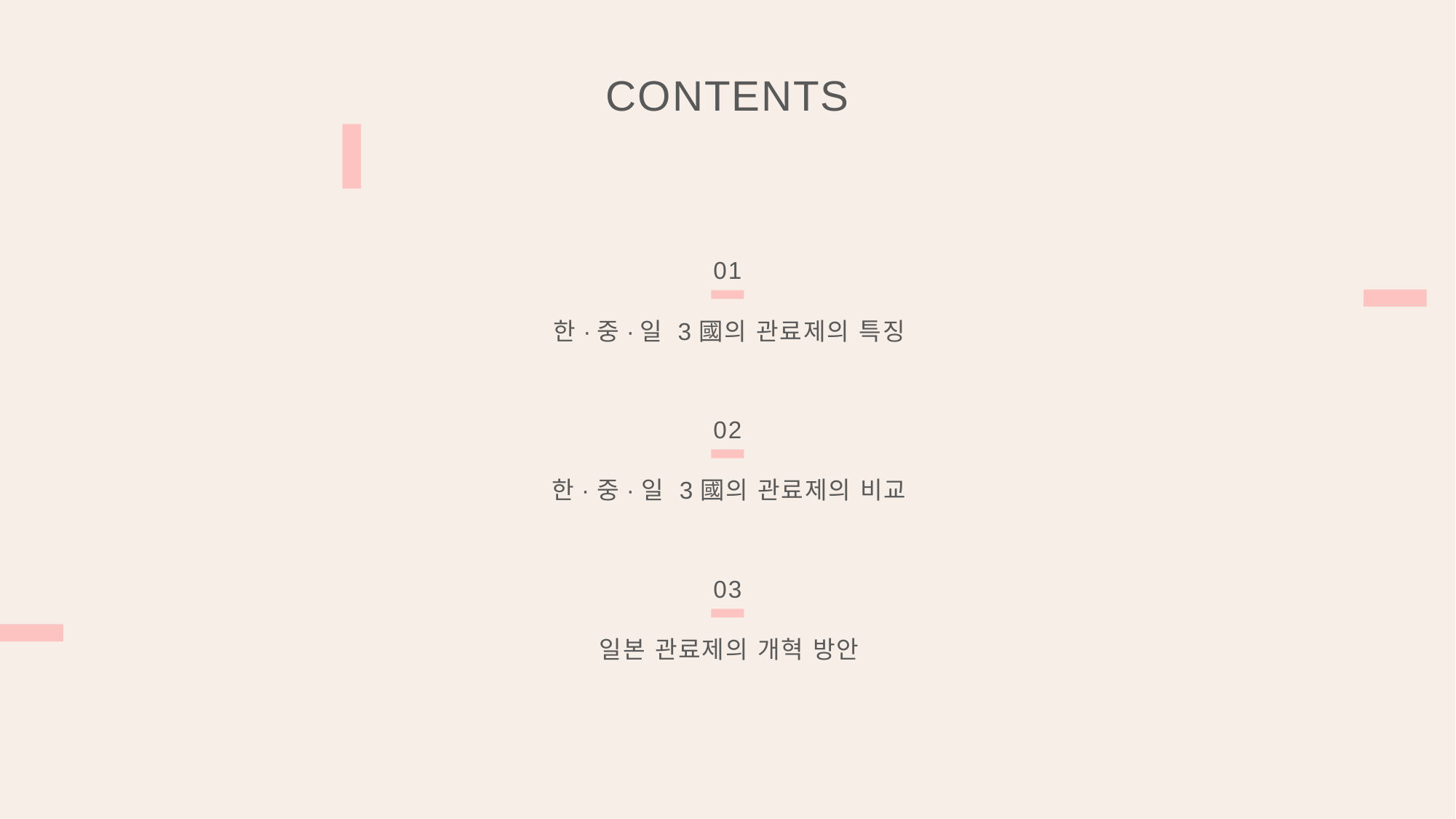

CONTENTS

01

한·중·일 3國의 관료제의 특징
02

한·중·일 3國의 관료제의 비교
03

일본 관료제의 개혁 방안